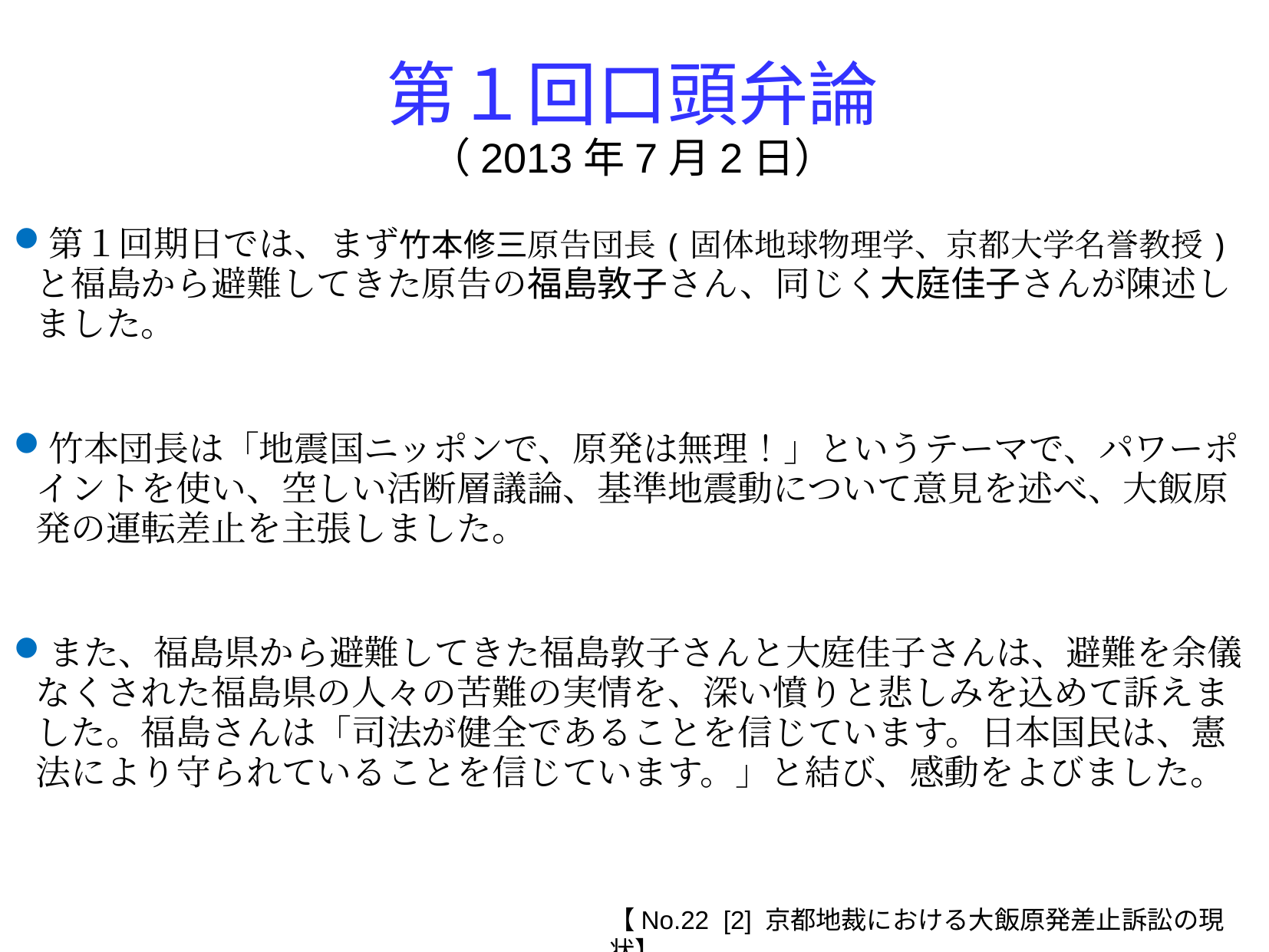

第１回口頭弁論
（2013年7月2日）
第１回期日では、まず竹本修三原告団長(固体地球物理学、京都大学名誉教授) と福島から避難してきた原告の福島敦子さん、同じく大庭佳子さんが陳述しました。

竹本団長は「地震国ニッポンで、原発は無理！」というテーマで、パワーポイントを使い、空しい活断層議論、基準地震動について意見を述べ、大飯原発の運転差止を主張しました。

また、福島県から避難してきた福島敦子さんと大庭佳子さんは、避難を余儀なくされた福島県の人々の苦難の実情を、深い憤りと悲しみを込めて訴えました。福島さんは「司法が健全であることを信じています。日本国民は、憲法により守られていることを信じています。」と結び、感動をよびました。
【No.22  [2] 京都地裁における大飯原発差止訴訟の現状】